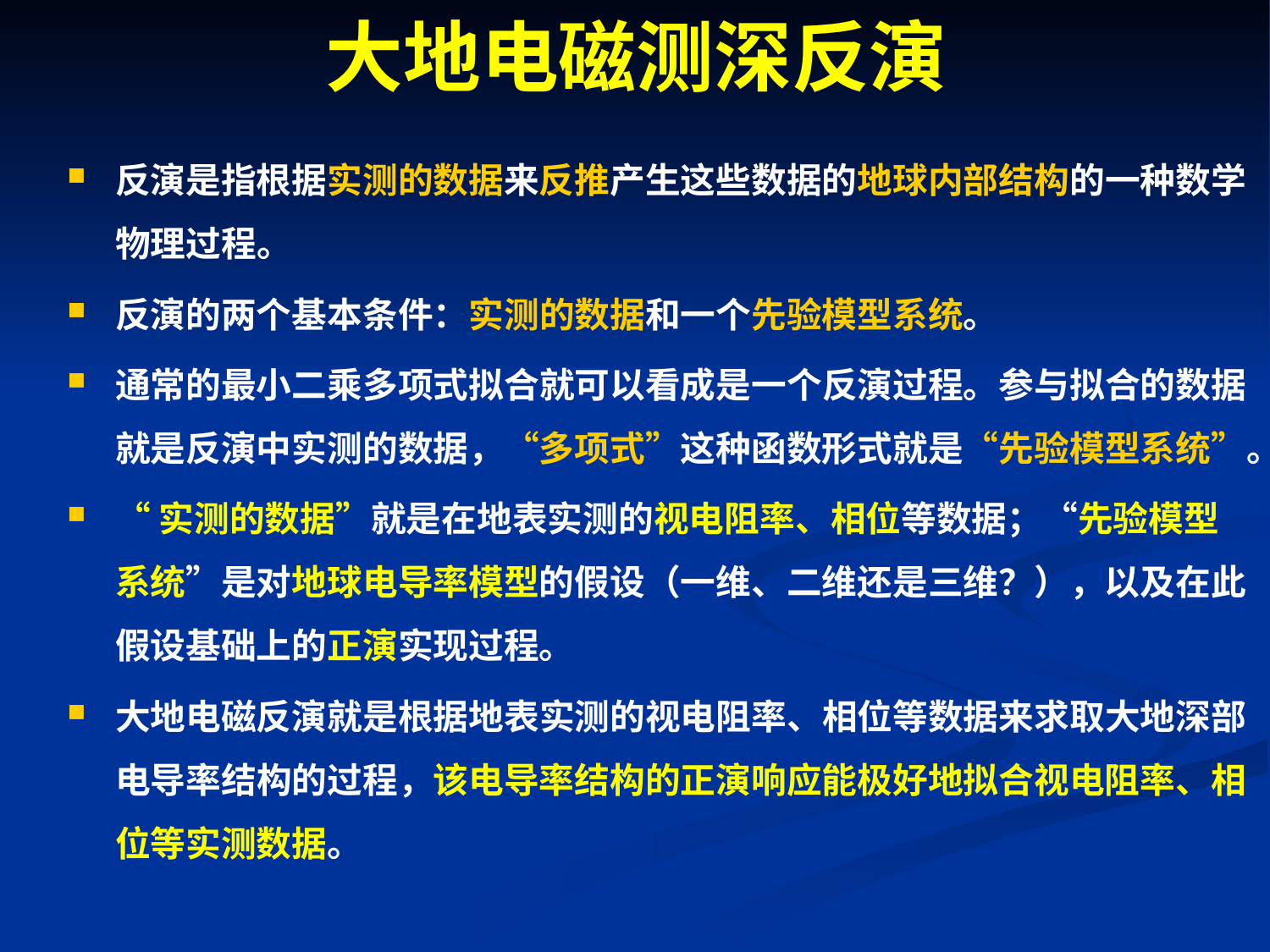

# 大地电磁测深反演
反演是指根据实测的数据来反推产生这些数据的地球内部结构的一种数学物理过程。
反演的两个基本条件：实测的数据和一个先验模型系统。
通常的最小二乘多项式拟合就可以看成是一个反演过程。参与拟合的数据就是反演中实测的数据，“多项式”这种函数形式就是“先验模型系统”。
“实测的数据”就是在地表实测的视电阻率、相位等数据；“先验模型系统”是对地球电导率模型的假设（一维、二维还是三维？），以及在此假设基础上的正演实现过程。
大地电磁反演就是根据地表实测的视电阻率、相位等数据来求取大地深部电导率结构的过程，该电导率结构的正演响应能极好地拟合视电阻率、相位等实测数据。